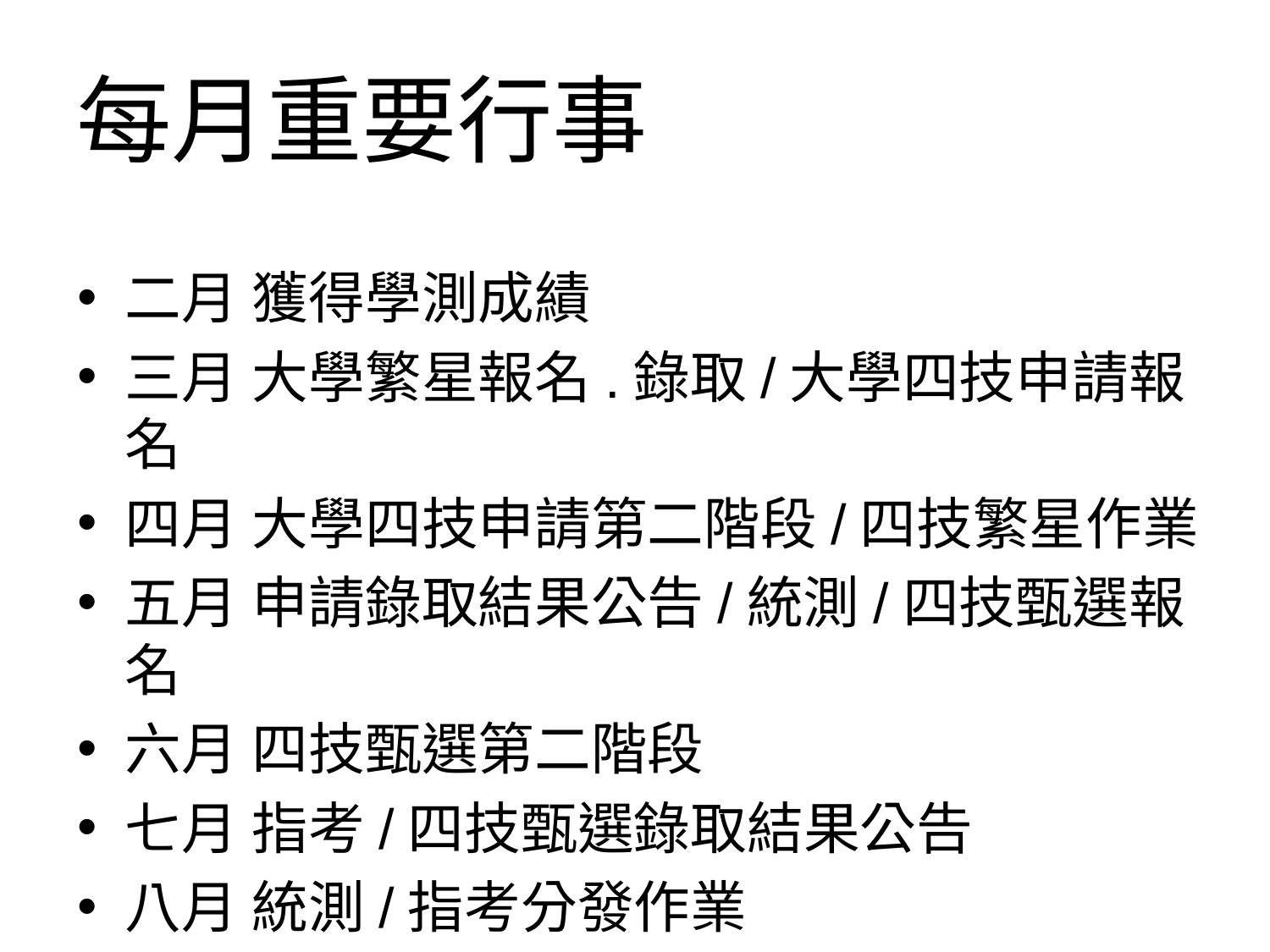

# 每月重要行事
二月	獲得學測成績
三月	大學繁星報名.錄取/大學四技申請報名
四月	大學四技申請第二階段/四技繁星作業
五月	申請錄取結果公告/統測/四技甄選報名
六月	四技甄選第二階段
七月	指考/四技甄選錄取結果公告
八月	統測/指考分發作業